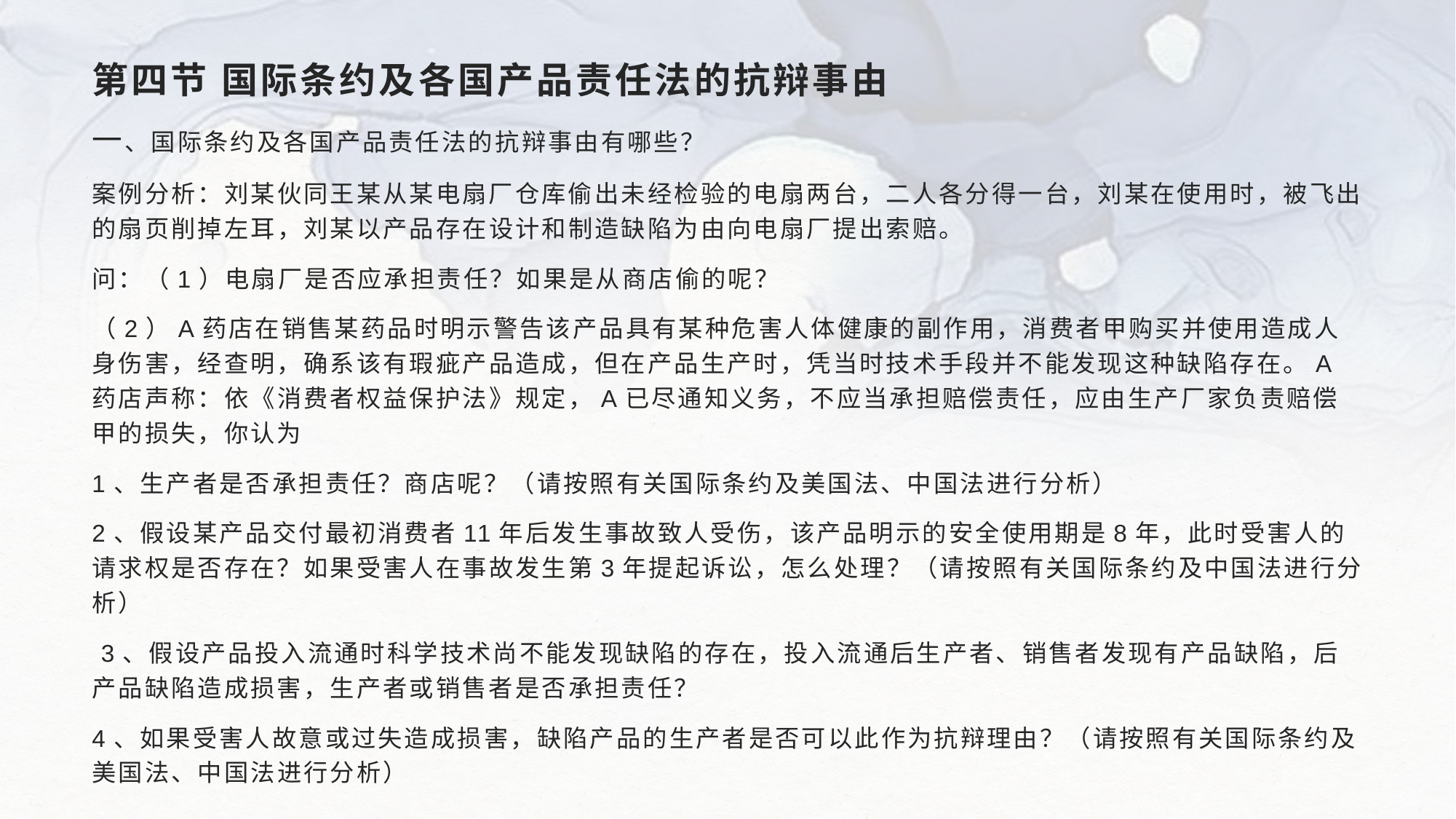

# 第四节 国际条约及各国产品责任法的抗辩事由
一、国际条约及各国产品责任法的抗辩事由有哪些？
案例分析：刘某伙同王某从某电扇厂仓库偷出未经检验的电扇两台，二人各分得一台，刘某在使用时，被飞出的扇页削掉左耳，刘某以产品存在设计和制造缺陷为由向电扇厂提出索赔。
问：（1）电扇厂是否应承担责任？如果是从商店偷的呢？
（2）A药店在销售某药品时明示警告该产品具有某种危害人体健康的副作用，消费者甲购买并使用造成人身伤害，经查明，确系该有瑕疵产品造成，但在产品生产时，凭当时技术手段并不能发现这种缺陷存在。A药店声称：依《消费者权益保护法》规定，A已尽通知义务，不应当承担赔偿责任，应由生产厂家负责赔偿甲的损失，你认为
1、生产者是否承担责任？商店呢？（请按照有关国际条约及美国法、中国法进行分析）
2、假设某产品交付最初消费者11年后发生事故致人受伤，该产品明示的安全使用期是8年，此时受害人的请求权是否存在？如果受害人在事故发生第3年提起诉讼，怎么处理？（请按照有关国际条约及中国法进行分析）
 3、假设产品投入流通时科学技术尚不能发现缺陷的存在，投入流通后生产者、销售者发现有产品缺陷，后产品缺陷造成损害，生产者或销售者是否承担责任？
4、如果受害人故意或过失造成损害，缺陷产品的生产者是否可以此作为抗辩理由？（请按照有关国际条约及美国法、中国法进行分析）